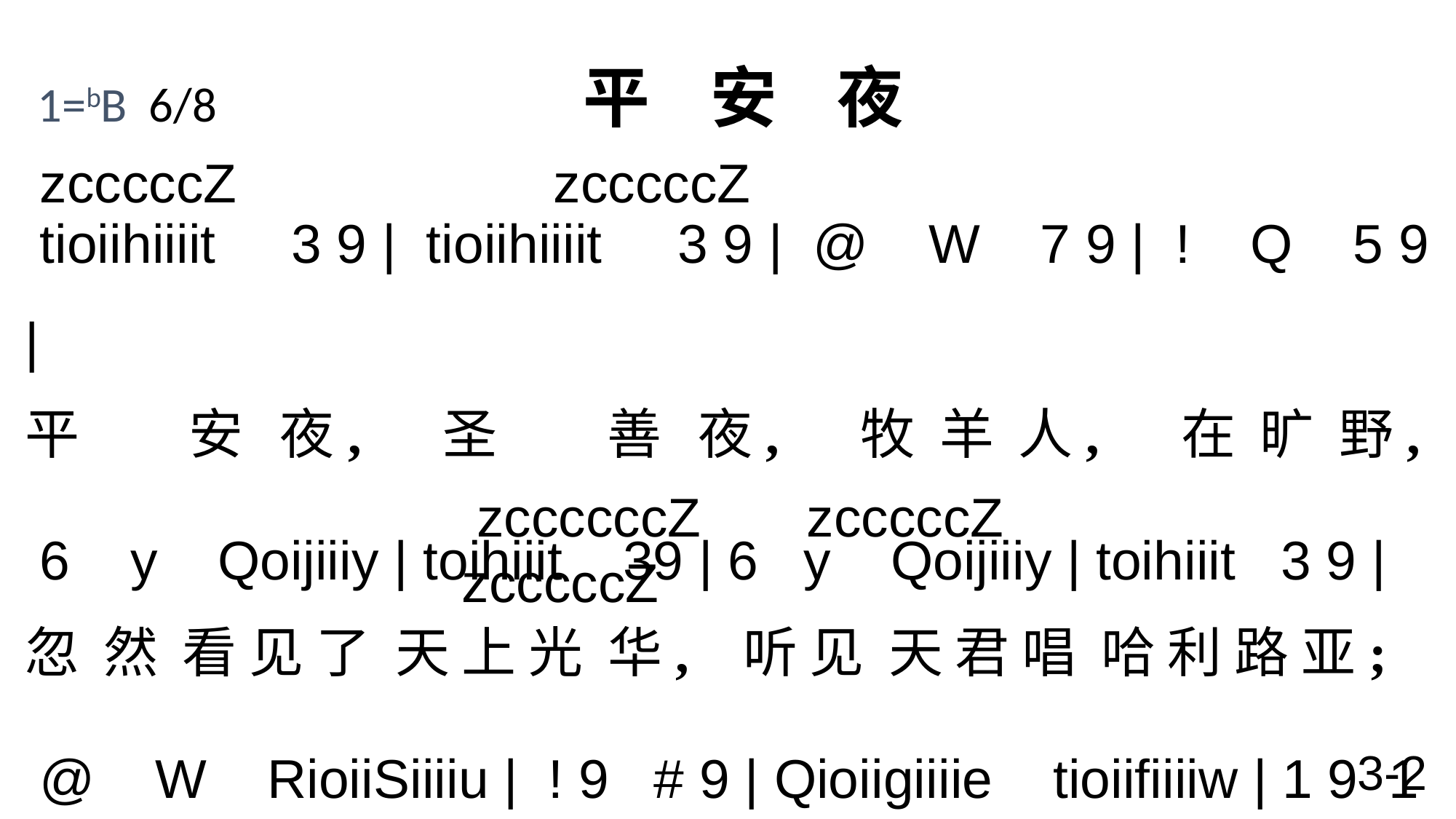

1=bB  6/8                                    平    安    夜
 zcccccZ                     zcccccZ
 tioiihiiiit     3 9 |  tioiihiiiit     3 9 |  @    W    7 9 |  !    Q    5 9 |
平         安   夜,     圣         善   夜,     牧  羊  人,     在  旷  野,
 6    y    Qoijiiiy | toihiiit    39 | 6   y    Qoijiiiy | toihiiit   3 9 |
忽  然  看 见 了  天 上 光  华,   听 见  天 君 唱  哈 利 路 亚;
 @    W    RioiiSiiiiu |  ! 9   # 9 | Qioiigiiiie    tioiifiiiiw | 1 9  1 9 \
救  主  今  夜   降   生!             救         主  今  夜   降  生!
 zccccccZ       zcccccZ                             zcccccZ
3-2